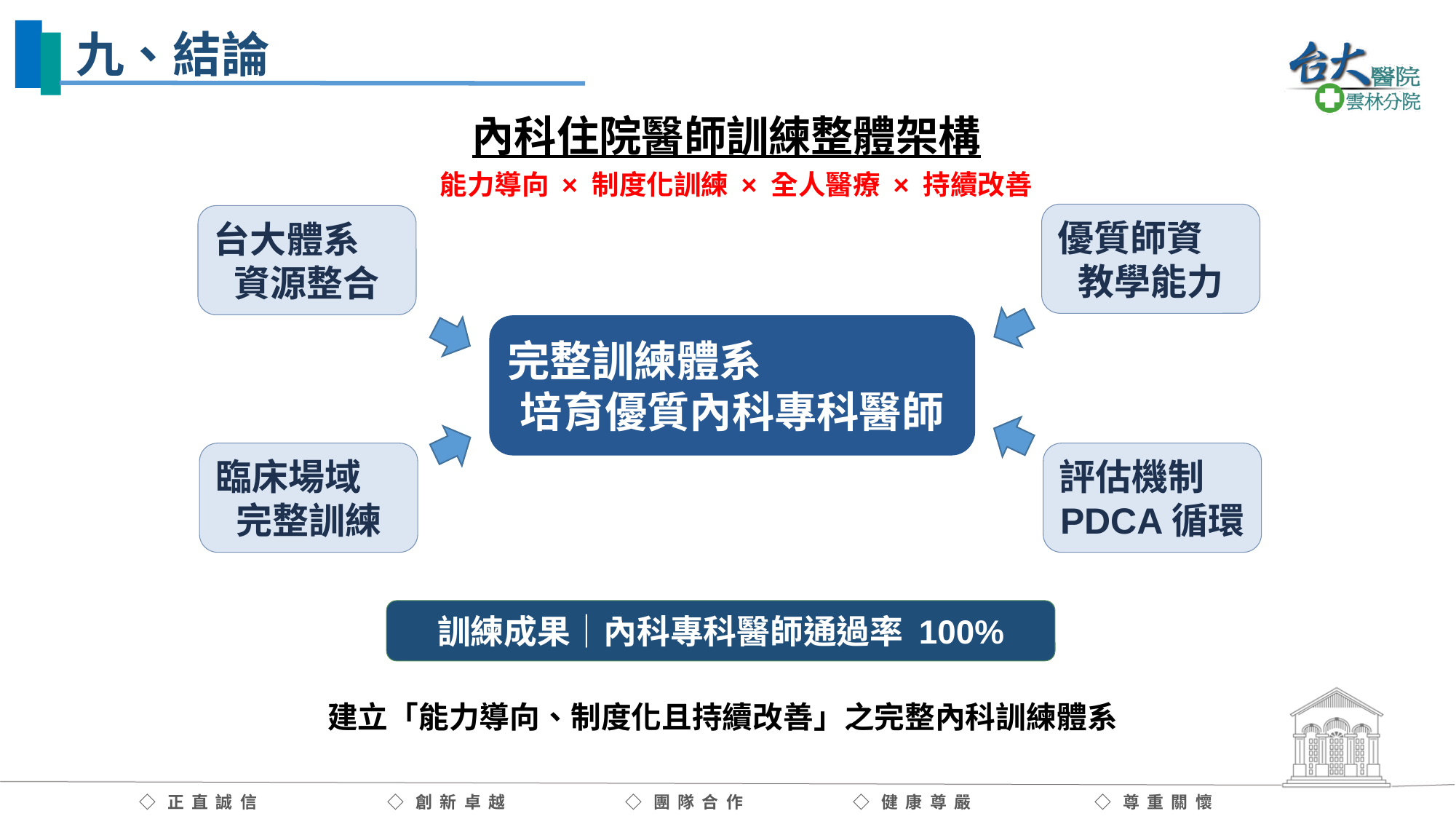

# 九、結論
內科住院醫師訓練整體架構
能力導向 × 制度化訓練 × 全人醫療 × 持續改善
優質師資
教學能力
台大體系
資源整合

完整訓練體系
培育優質內科專科醫師

臨床場域
完整訓練
評估機制
PDCA循環
訓練成果｜內科專科醫師通過率 100%
建立「能力導向、制度化且持續改善」之完整內科訓練體系